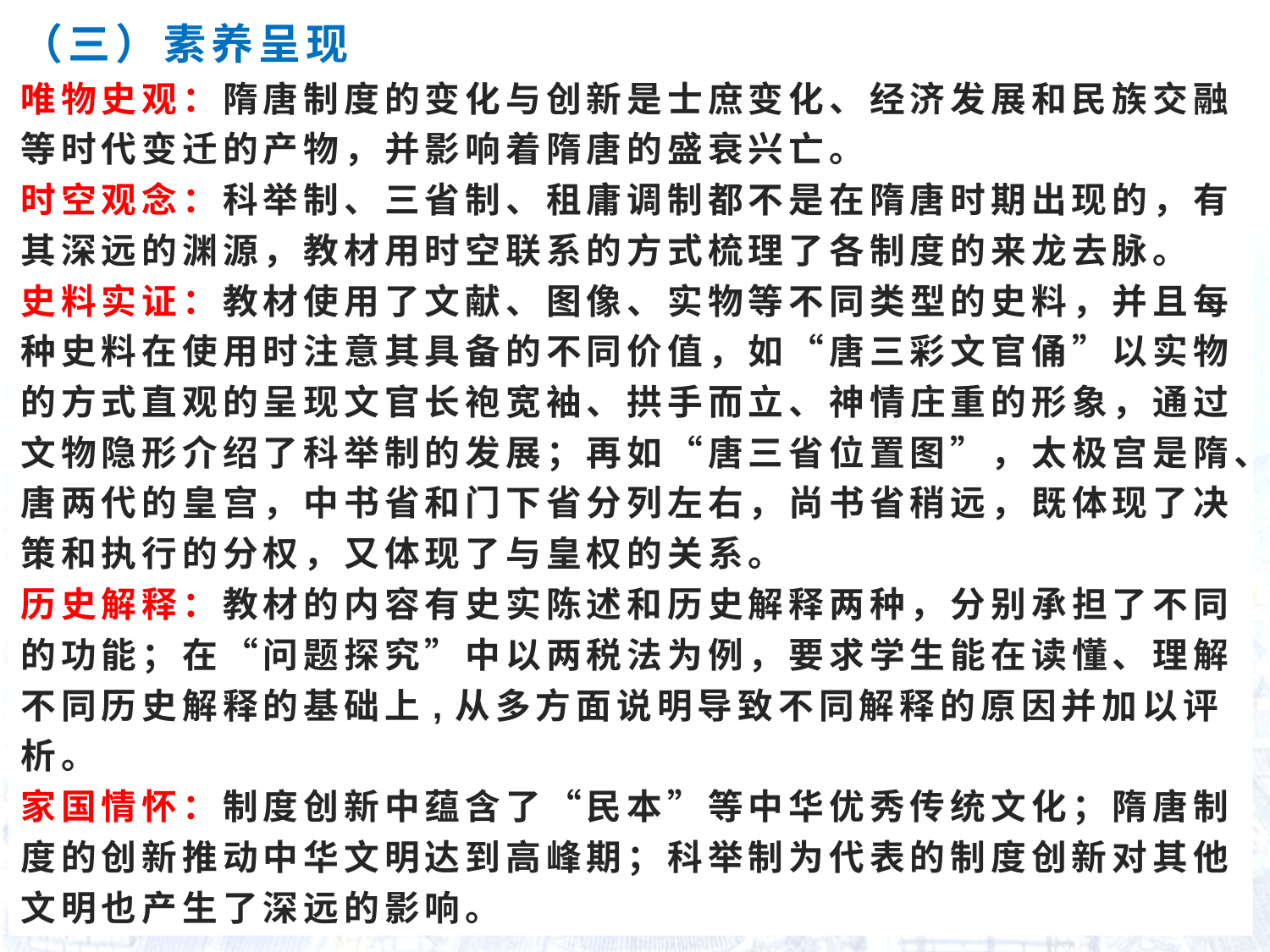

# （三）素养呈现 唯物史观：隋唐制度的变化与创新是士庶变化、经济发展和民族交融等时代变迁的产物，并影响着隋唐的盛衰兴亡。 时空观念：科举制、三省制、租庸调制都不是在隋唐时期出现的，有其深远的渊源，教材用时空联系的方式梳理了各制度的来龙去脉。 史料实证：教材使用了文献、图像、实物等不同类型的史料，并且每种史料在使用时注意其具备的不同价值，如“唐三彩文官俑”以实物的方式直观的呈现文官长袍宽袖、拱手而立、神情庄重的形象，通过文物隐形介绍了科举制的发展；再如“唐三省位置图”，太极宫是隋、唐两代的皇宫，中书省和门下省分列左右，尚书省稍远，既体现了决策和执行的分权，又体现了与皇权的关系。 历史解释：教材的内容有史实陈述和历史解释两种，分别承担了不同的功能；在“问题探究”中以两税法为例，要求学生能在读懂、理解不同历史解释的基础上,从多方面说明导致不同解释的原因并加以评析。 家国情怀：制度创新中蕴含了“民本”等中华优秀传统文化；隋唐制度的创新推动中华文明达到高峰期；科举制为代表的制度创新对其他文明也产生了深远的影响。